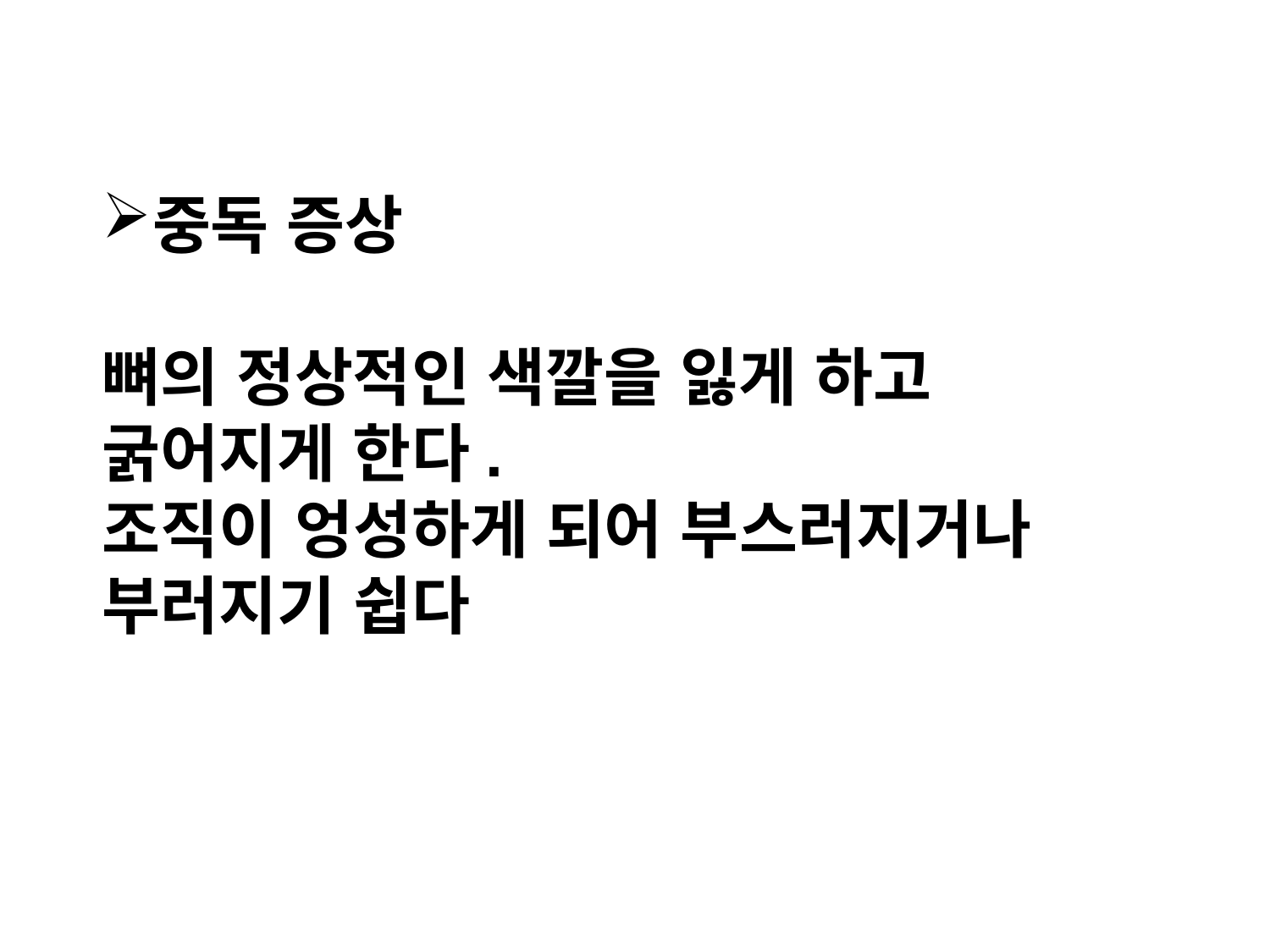

중독 증상

뼈의 정상적인 색깔을 잃게 하고 굵어지게 한다.
조직이 엉성하게 되어 부스러지거나 부러지기 쉽다